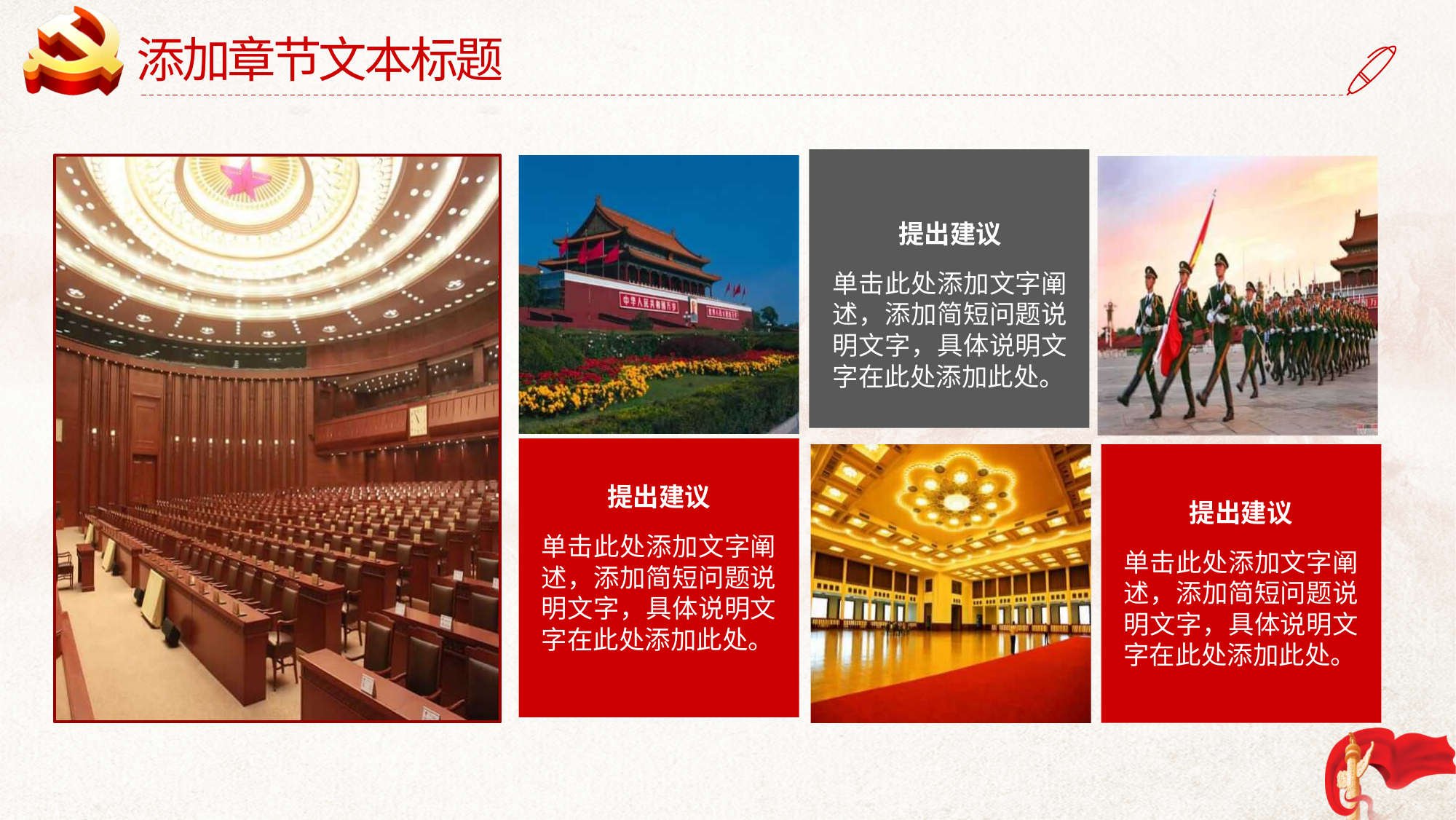

添加章节文本标题

提出建议
单击此处添加文字阐述，添加简短问题说明文字，具体说明文字在此处添加此处。

提出建议
单击此处添加文字阐述，添加简短问题说明文字，具体说明文字在此处添加此处。
提出建议
单击此处添加文字阐述，添加简短问题说明文字，具体说明文字在此处添加此处。